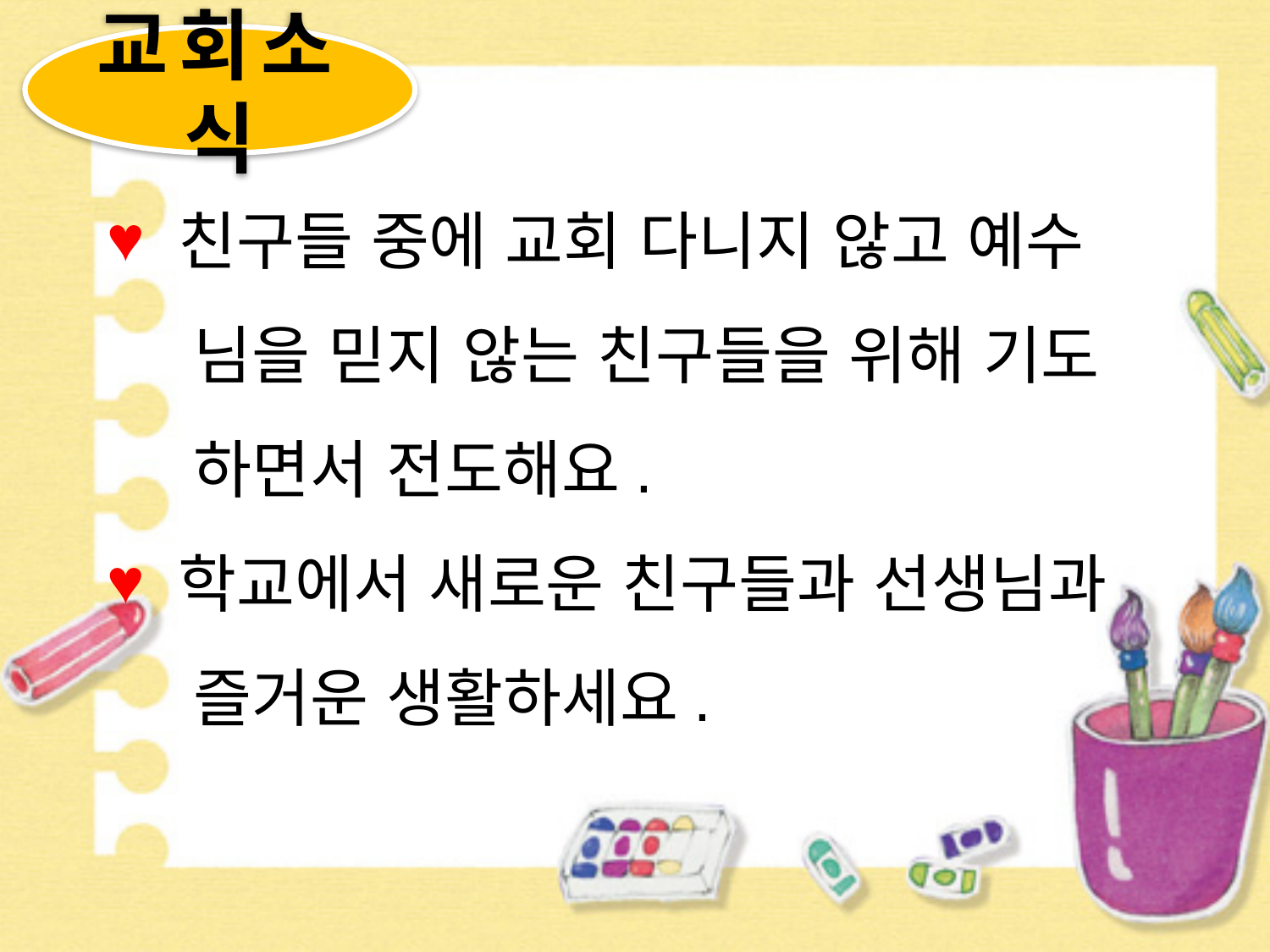

교회소식
 친구들 중에 교회 다니지 않고 예수
    님을 믿지 않는 친구들을 위해 기도
    하면서 전도해요.
 학교에서 새로운 친구들과 선생님과
    즐거운 생활하세요.